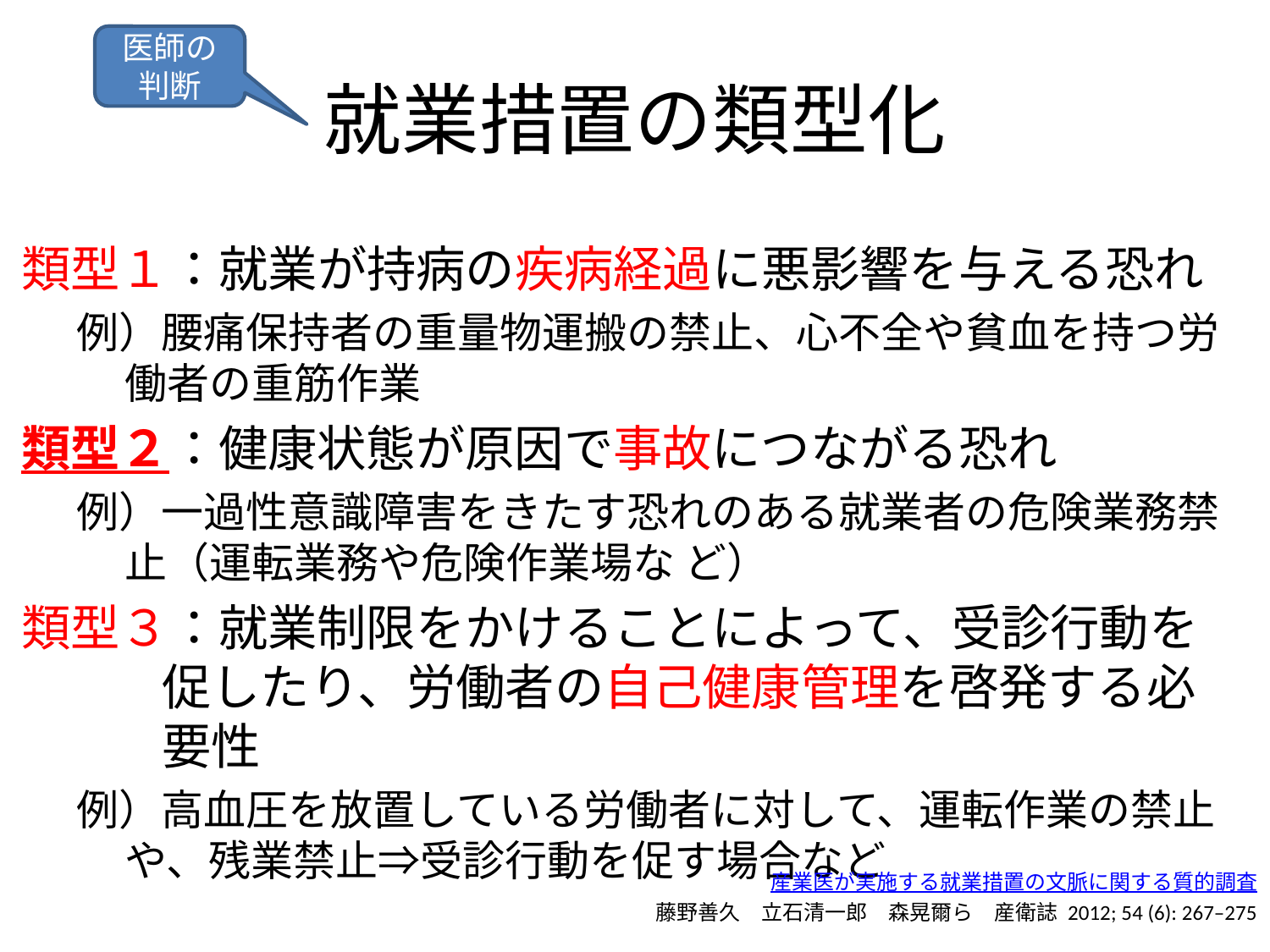

医師の判断
# 就業措置の類型化
類型１：就業が持病の疾病経過に悪影響を与える恐れ
例）腰痛保持者の重量物運搬の禁止、心不全や貧血を持つ労働者の重筋作業
類型２：健康状態が原因で事故につながる恐れ
例）一過性意識障害をきたす恐れのある就業者の危険業務禁止（運転業務や危険作業場な ど）
類型３：就業制限をかけることによって、受診行動を促したり、労働者の自己健康管理を啓発する必要性
例）高血圧を放置している労働者に対して、運転作業の禁止や、残業禁止⇒受診行動を促す場合など
産業医が実施する就業措置の文脈に関する質的調査
藤野善久　立石清一郎　森晃爾ら　産衛誌 2012; 54 (6): 267–275